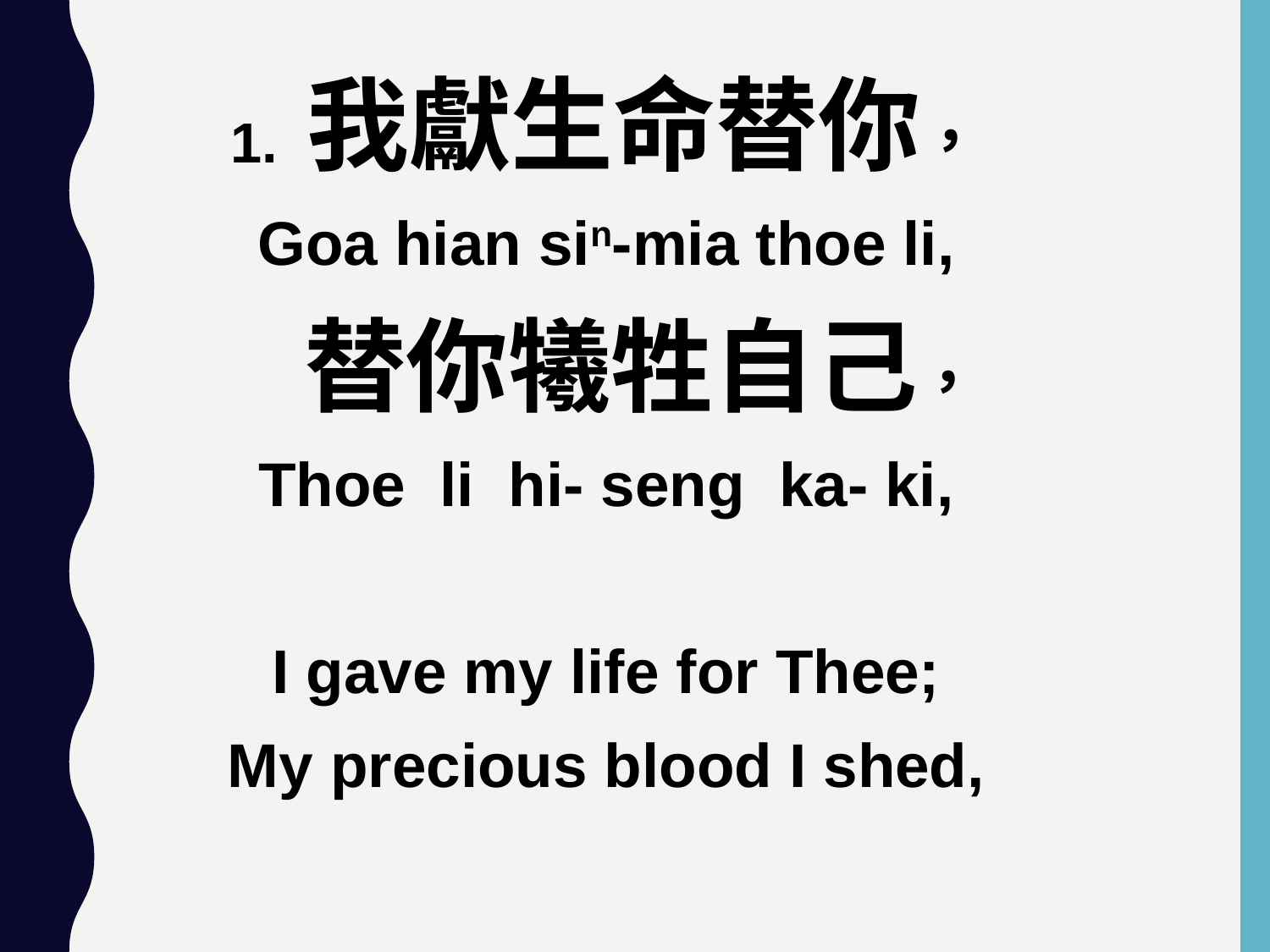

1. 我獻生命替你，
Goa hian sin-mia thoe li,
  替你犧牲自己，
Thoe  li  hi- seng  ka- ki,

I gave my life for Thee;
My precious blood I shed,